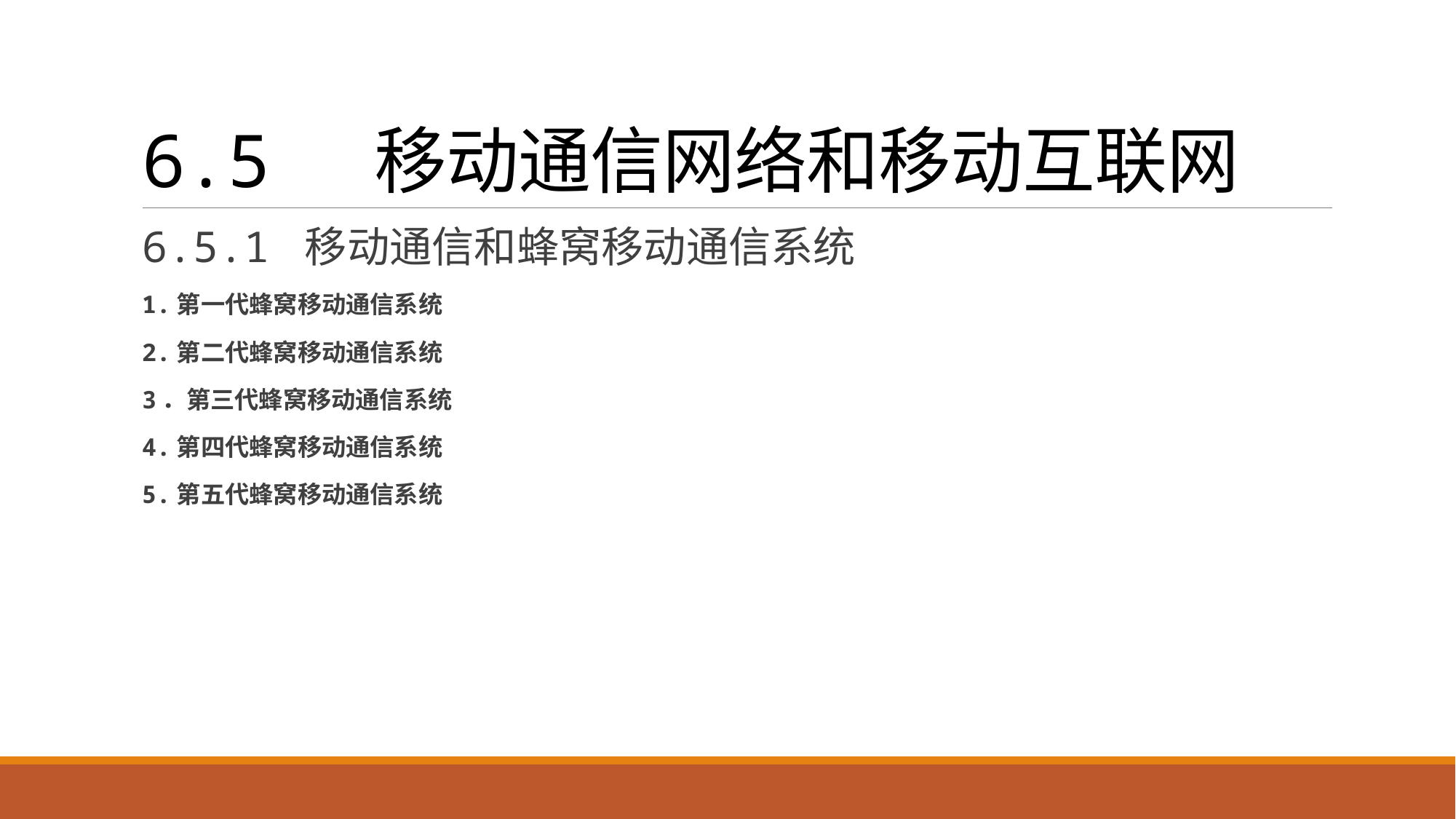

# 6.5  移动通信网络和移动互联网
6.5.1 移动通信和蜂窝移动通信系统
1.第一代蜂窝移动通信系统
2.第二代蜂窝移动通信系统
3．第三代蜂窝移动通信系统
4.第四代蜂窝移动通信系统
5.第五代蜂窝移动通信系统